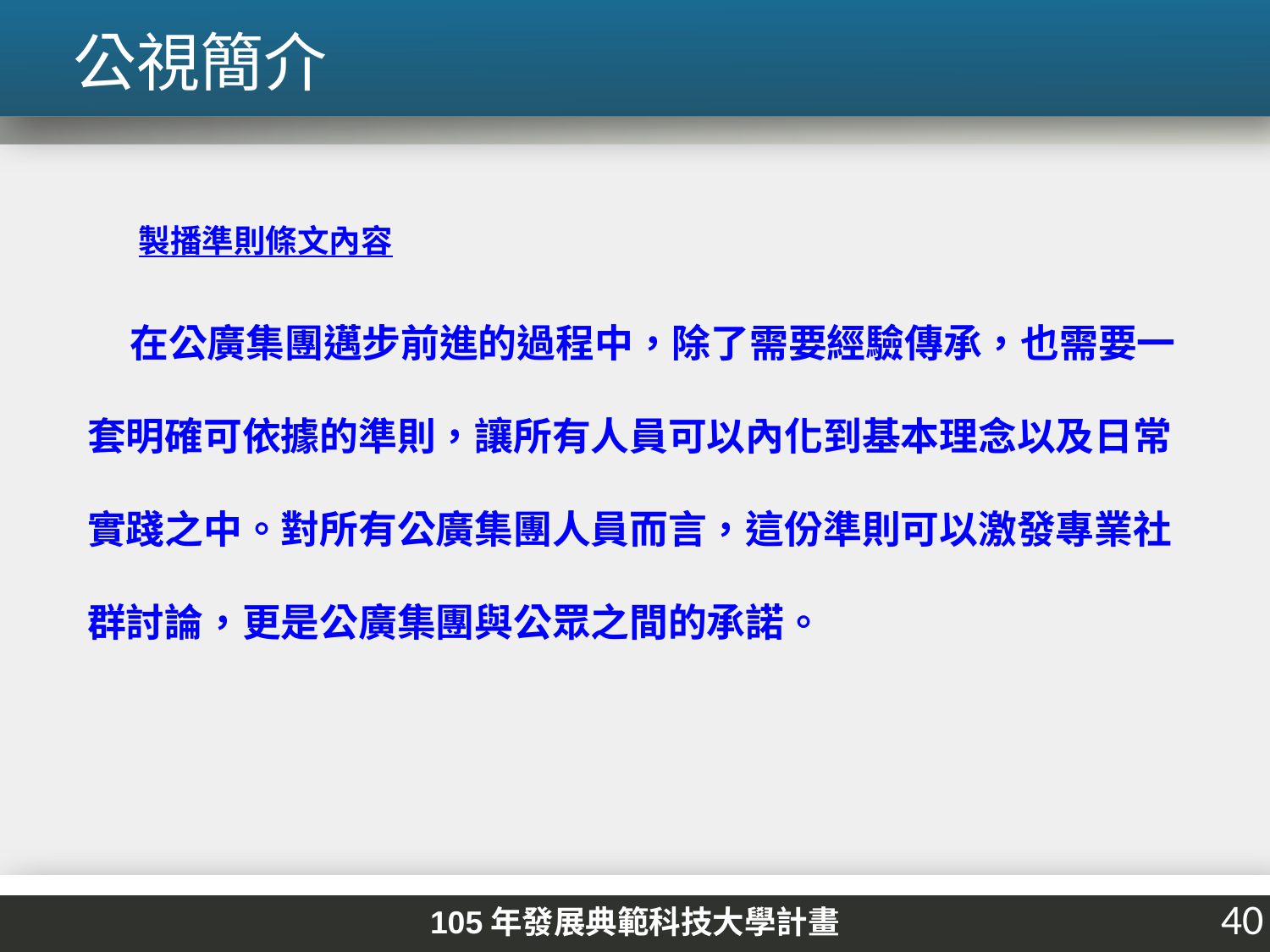

公視簡介
製播準則條文內容
在公廣集團邁步前進的過程中，除了需要經驗傳承，也需要一套明確可依據的準則，讓所有人員可以內化到基本理念以及日常實踐之中。對所有公廣集團人員而言，這份準則可以激發專業社群討論，更是公廣集團與公眾之間的承諾。